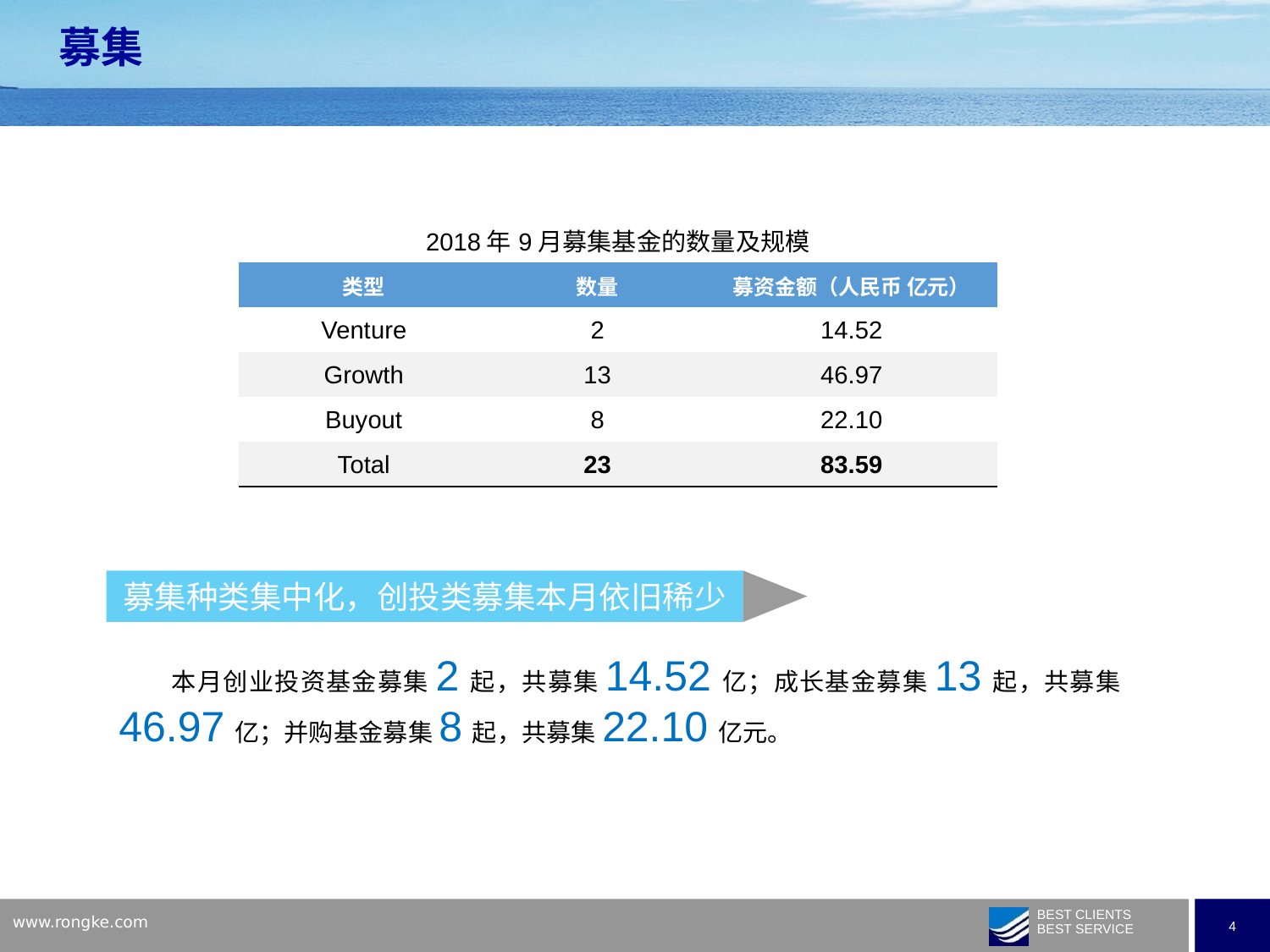

募集
| 2018年9月募集基金的数量及规模 |  |  |
| --- | --- | --- |
| 类型 | 数量 | 募资金额（人民币 亿元） |
| Venture | 2 | 14.52 |
| Growth | 13 | 46.97 |
| Buyout | 8 | 22.10 |
| Total | 23 | 83.59 |
募集种类集中化，创投类募集本月依旧稀少

       本月创业投资基金募集2起，共募集14.52亿；成长基金募集13起，共募集46.97亿；并购基金募集8起，共募集22.10亿元。